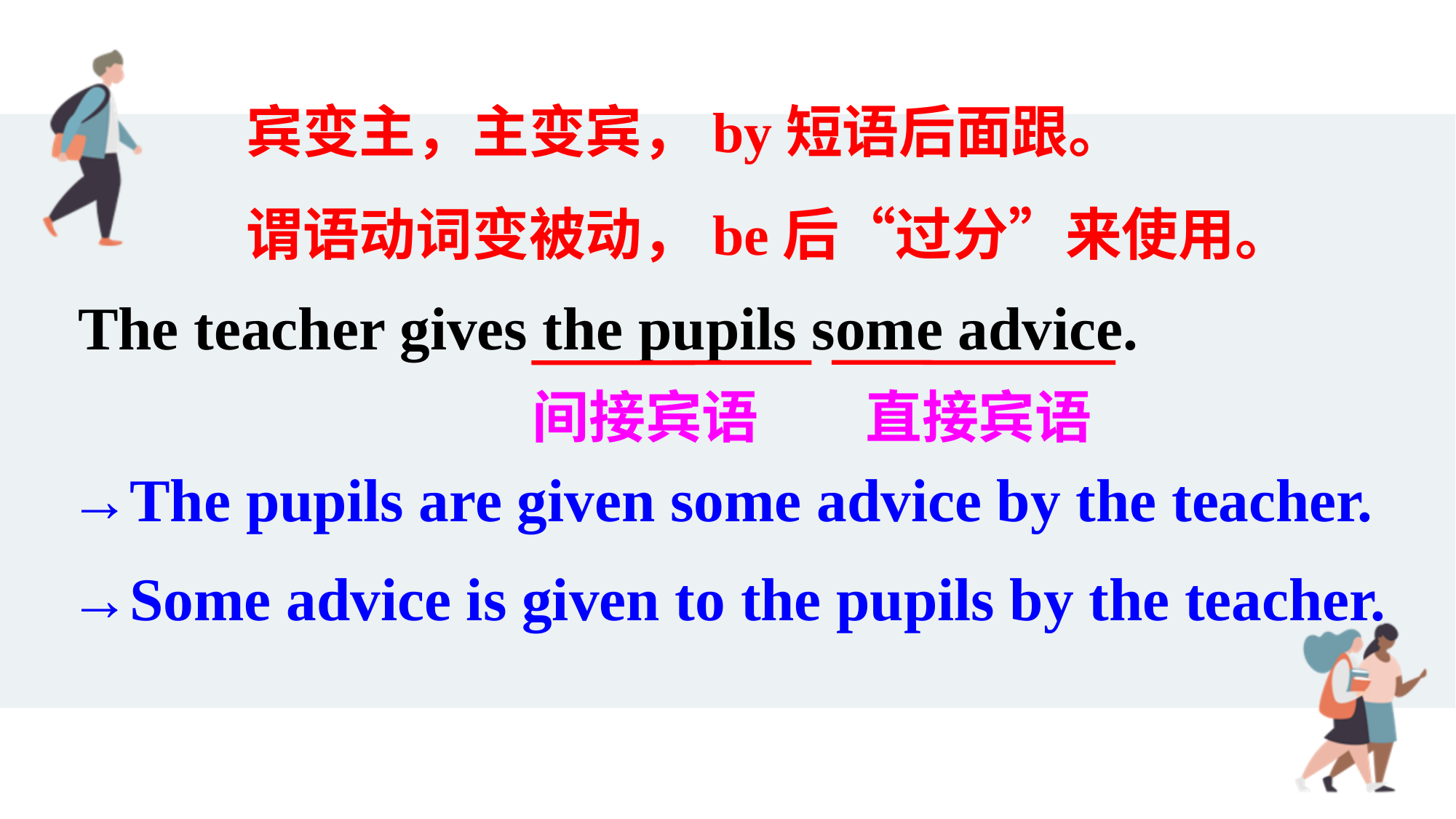

宾变主，主变宾，by短语后面跟。
谓语动词变被动，be后“过分”来使用。
The teacher gives the pupils some advice.

直接宾语
间接宾语
→The pupils are given some advice by the teacher.
→Some advice is given to the pupils by the teacher.